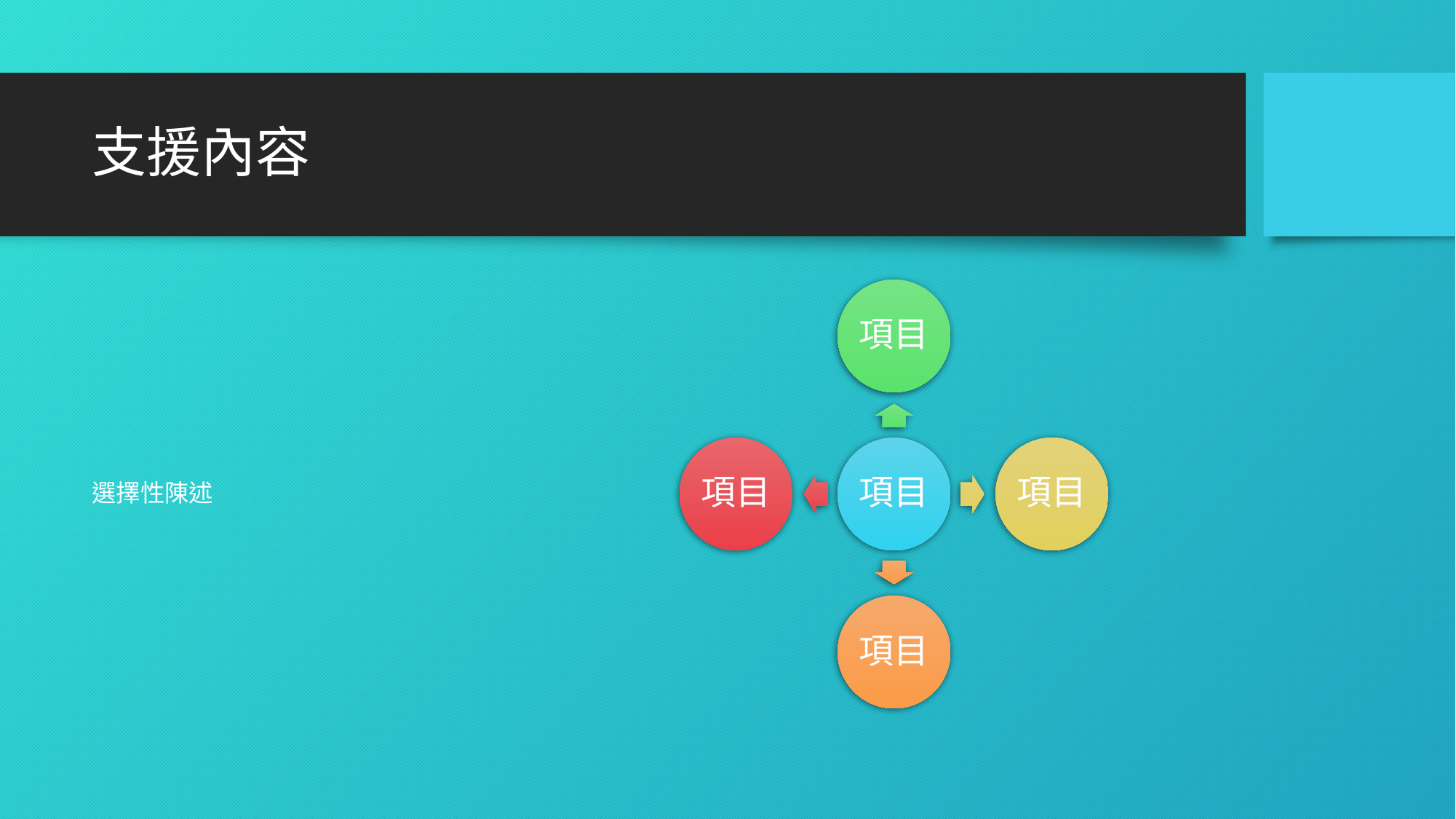

# 支援內容
項目

項目

項目

項目

項目
選擇性陳述